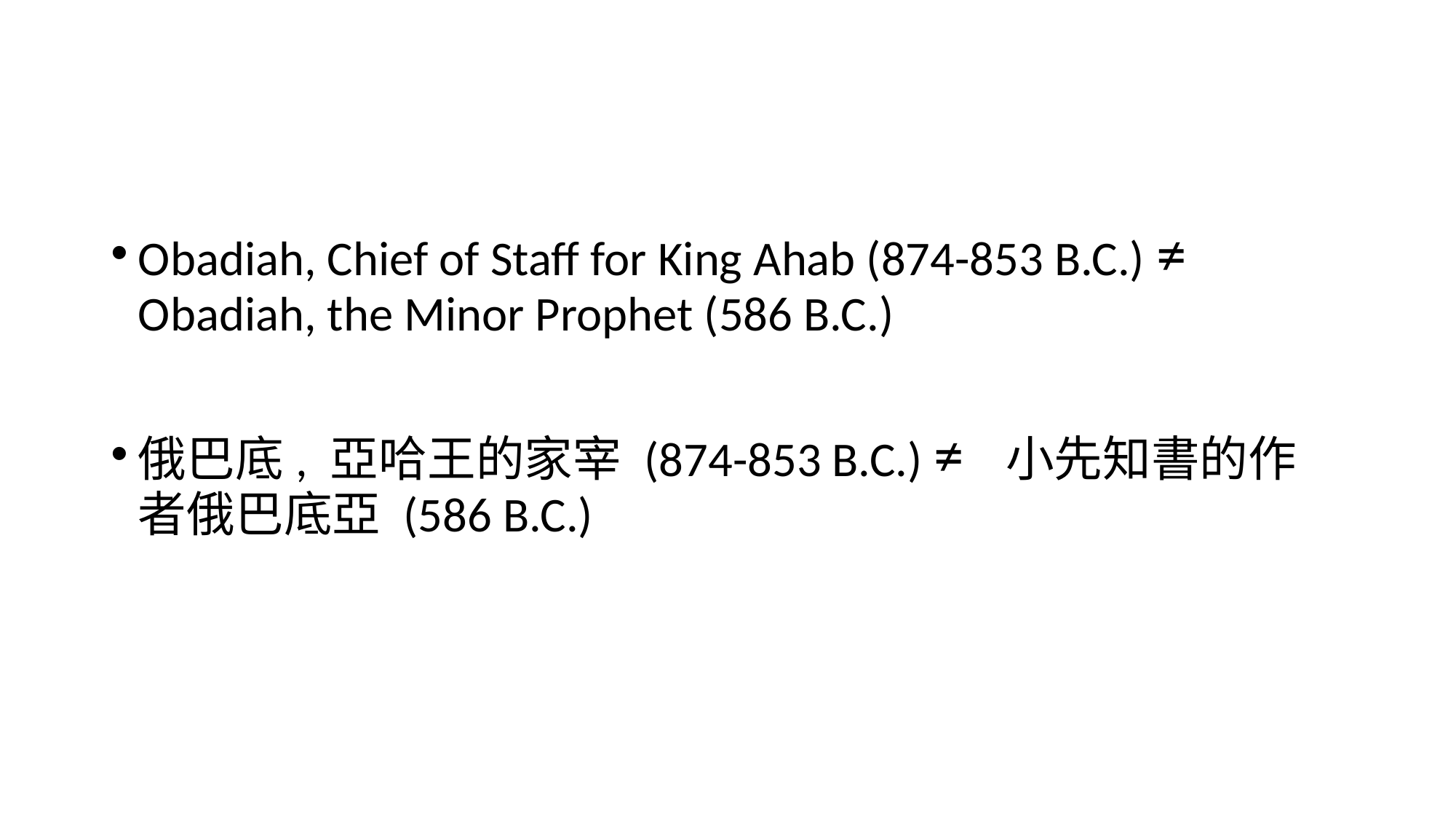

#
Obadiah, Chief of Staff for King Ahab (874-853 B.C.) ≠ Obadiah, the Minor Prophet (586 B.C.)

俄巴底, 亞哈王的家宰 (874-853 B.C.) ≠  小先知書的作者俄巴底亞 (586 B.C.)